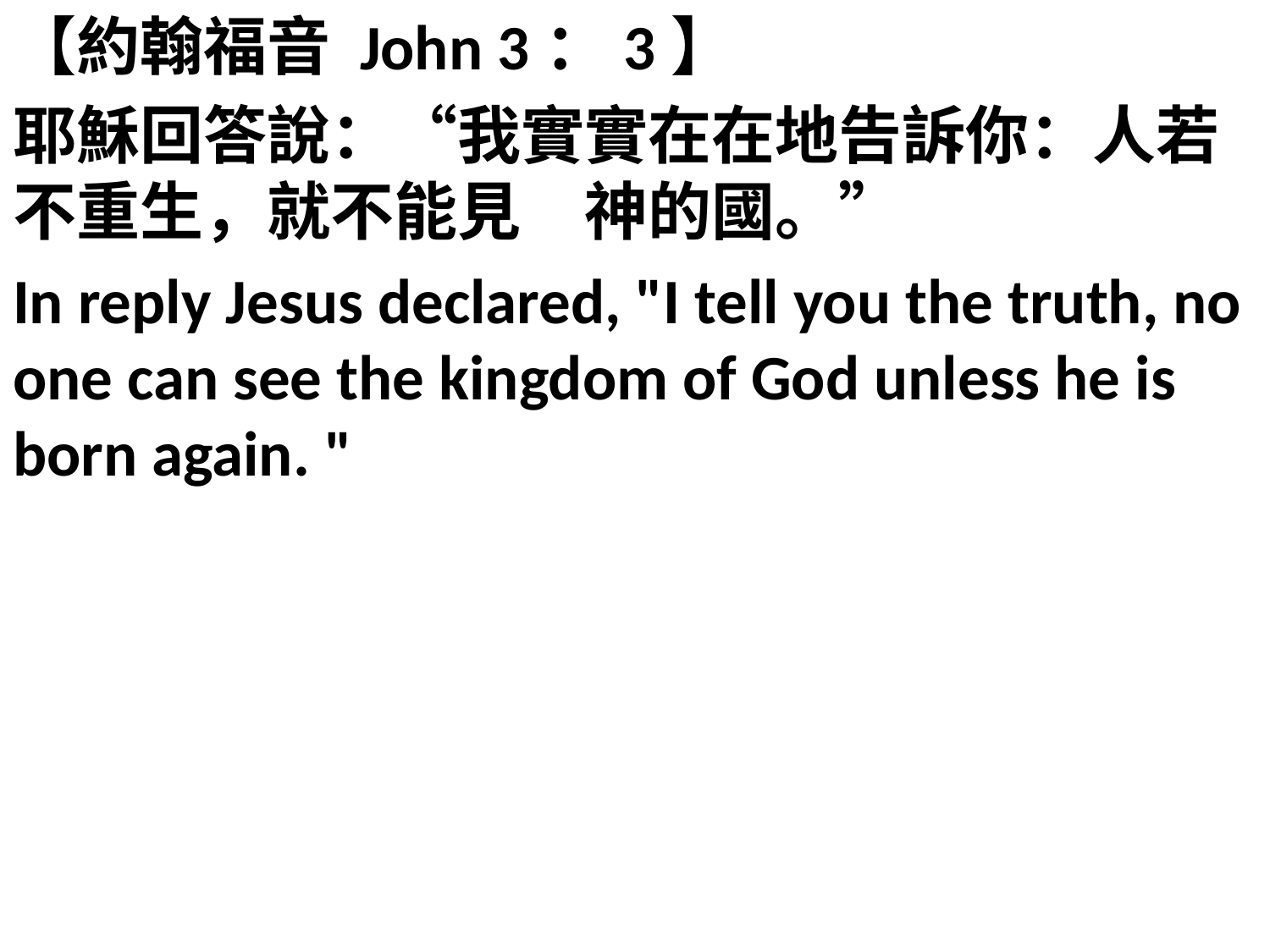

【約翰福音 John 3：3】
耶穌回答說：“我實實在在地告訴你：人若不重生，就不能見　神的國。”
In reply Jesus declared, "I tell you the truth, no one can see the kingdom of God unless he is born again. "